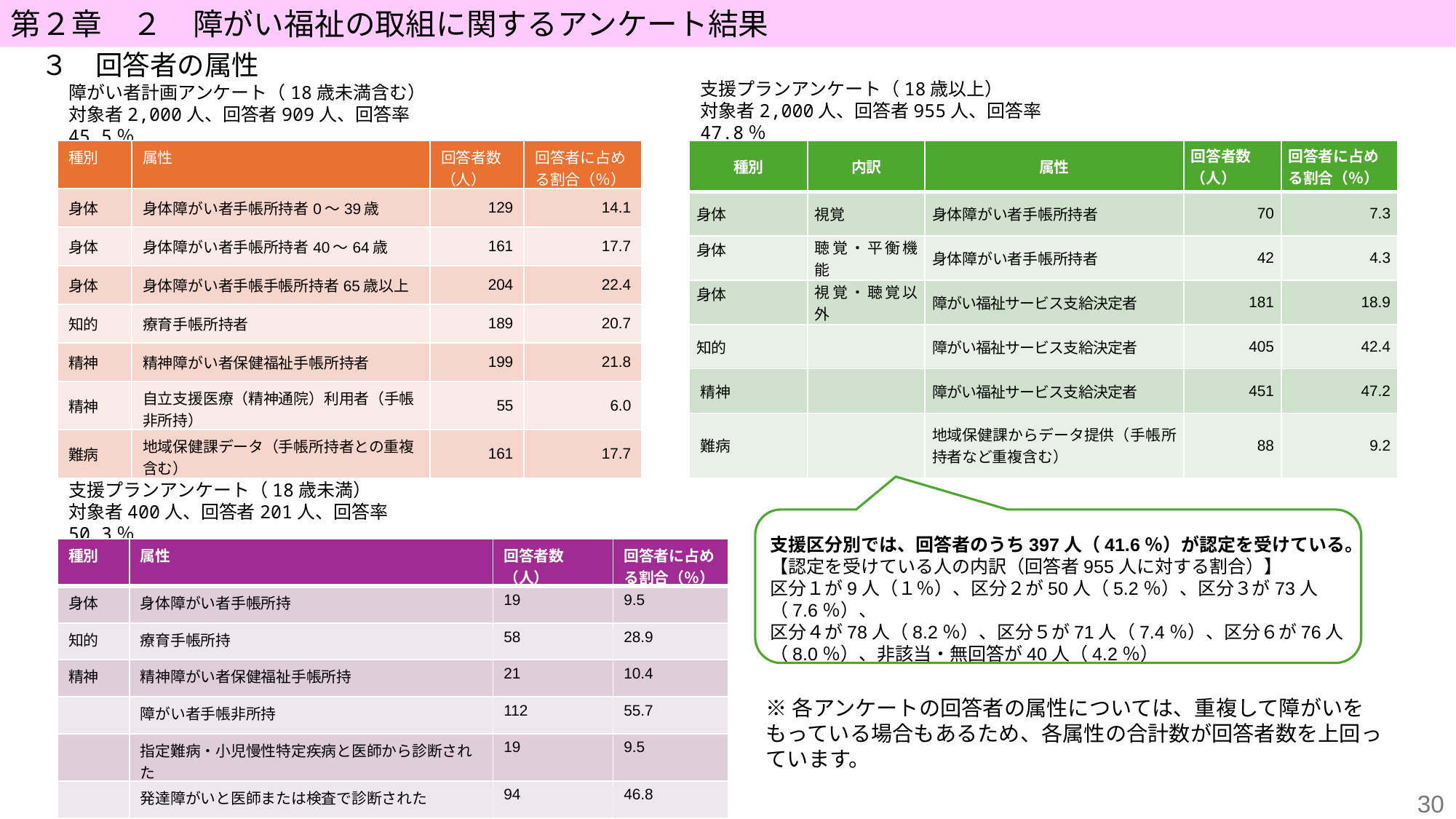

第２章　２　障がい福祉の取組に関するアンケート結果
３　回答者の属性
支援プランアンケート（18歳以上）
対象者2,000人、回答者955人、回答率　47.8％
障がい者計画アンケート（18歳未満含む）
対象者2,000人、回答者909人、回答率45.5％
| 種別 | 属性 | 回答者数（人） | 回答者に占める割合（％） |
| --- | --- | --- | --- |
| 身体 | 身体障がい者手帳所持者0～39歳 | 129 | 14.1 |
| 身体 | 身体障がい者手帳所持者40～64歳 | 161 | 17.7 |
| 身体 | 身体障がい者手帳手帳所持者65歳以上 | 204 | 22.4 |
| 知的 | 療育手帳所持者 | 189 | 20.7 |
| 精神 | 精神障がい者保健福祉手帳所持者 | 199 | 21.8 |
| 精神 | 自立支援医療（精神通院）利用者（手帳非所持） | 55 | 6.0 |
| 難病 | 地域保健課データ（手帳所持者との重複含む） | 161 | 17.7 |
| 種別 | 内訳 | 属性 | 回答者数（人） | 回答者に占める割合（％） |
| --- | --- | --- | --- | --- |
| 身体 | 視覚 | 身体障がい者手帳所持者 | 70 | 7.3 |
| 身体 | 聴覚・平衡機能 | 身体障がい者手帳所持者 | 42 | 4.3 |
| 身体 | 視覚・聴覚以外 | 障がい福祉サービス支給決定者 | 181 | 18.9 |
| 知的 |  | 障がい福祉サービス支給決定者 | 405 | 42.4 |
| 精神 |  | 障がい福祉サービス支給決定者 | 451 | 47.2 |
| 難病 |  | 地域保健課からデータ提供（手帳所持者など重複含む） | 88 | 9.2 |
支援プランアンケート（18歳未満）
対象者400人、回答者201人、回答率　50.3％

支援区分別では、回答者のうち397人（41.6％）が認定を受けている。
【認定を受けている人の内訳（回答者955人に対する割合）】
区分１が9人（１％）、区分２が50人（5.2％）、区分３が73人（7.6％）、
区分４が78人（8.2％）、区分５が71人（7.4％）、区分６が76人（8.0％）、非該当・無回答が40人（4.2％）
| 種別 | 属性 | 回答者数（人） | 回答者に占める割合（％） |
| --- | --- | --- | --- |
| 身体 | 身体障がい者手帳所持 | 19 | 9.5 |
| 知的 | 療育手帳所持 | 58 | 28.9 |
| 精神 | 精神障がい者保健福祉手帳所持 | 21 | 10.4 |
|  | 障がい者手帳非所持 | 112 | 55.7 |
|  | 指定難病・小児慢性特定疾病と医師から診断された | 19 | 9.5 |
|  | 発達障がいと医師または検査で診断された | 94 | 46.8 |
※各アンケートの回答者の属性については、重複して障がいをもっている場合もあるため、各属性の合計数が回答者数を上回っています。
30